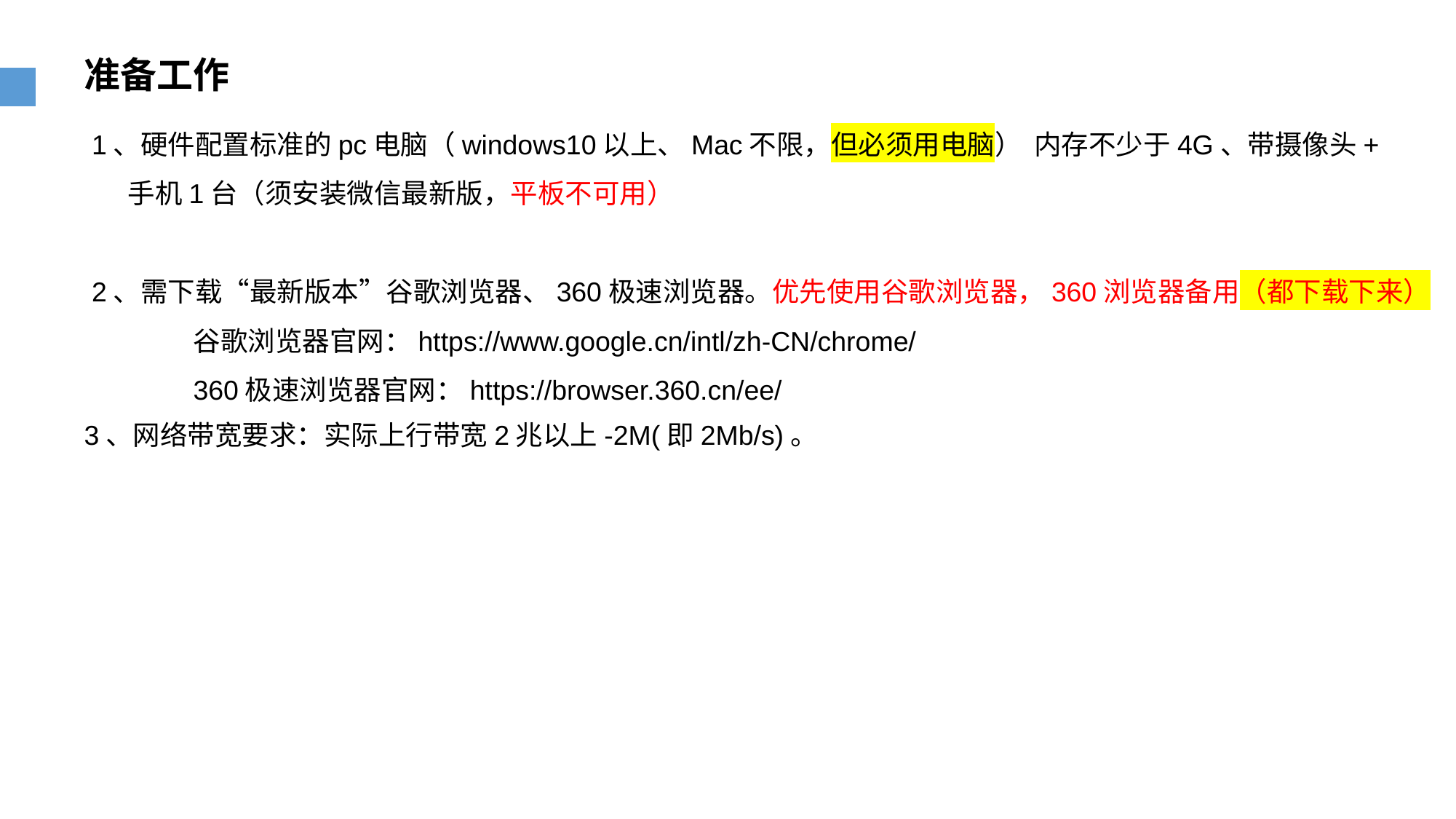

准备工作

 1、硬件配置标准的pc电脑（windows10以上、Mac不限，但必须用电脑）  内存不少于4G、带摄像头+
      手机1台（须安装微信最新版，平板不可用）

 2、需下载“最新版本”谷歌浏览器、360极速浏览器。优先使用谷歌浏览器，360浏览器备用（都下载下来）
	谷歌浏览器官网：https://www.google.cn/intl/zh-CN/chrome/
	360极速浏览器官网：https://browser.360.cn/ee/
3、网络带宽要求：实际上行带宽2兆以上-2M(即2Mb/s)。